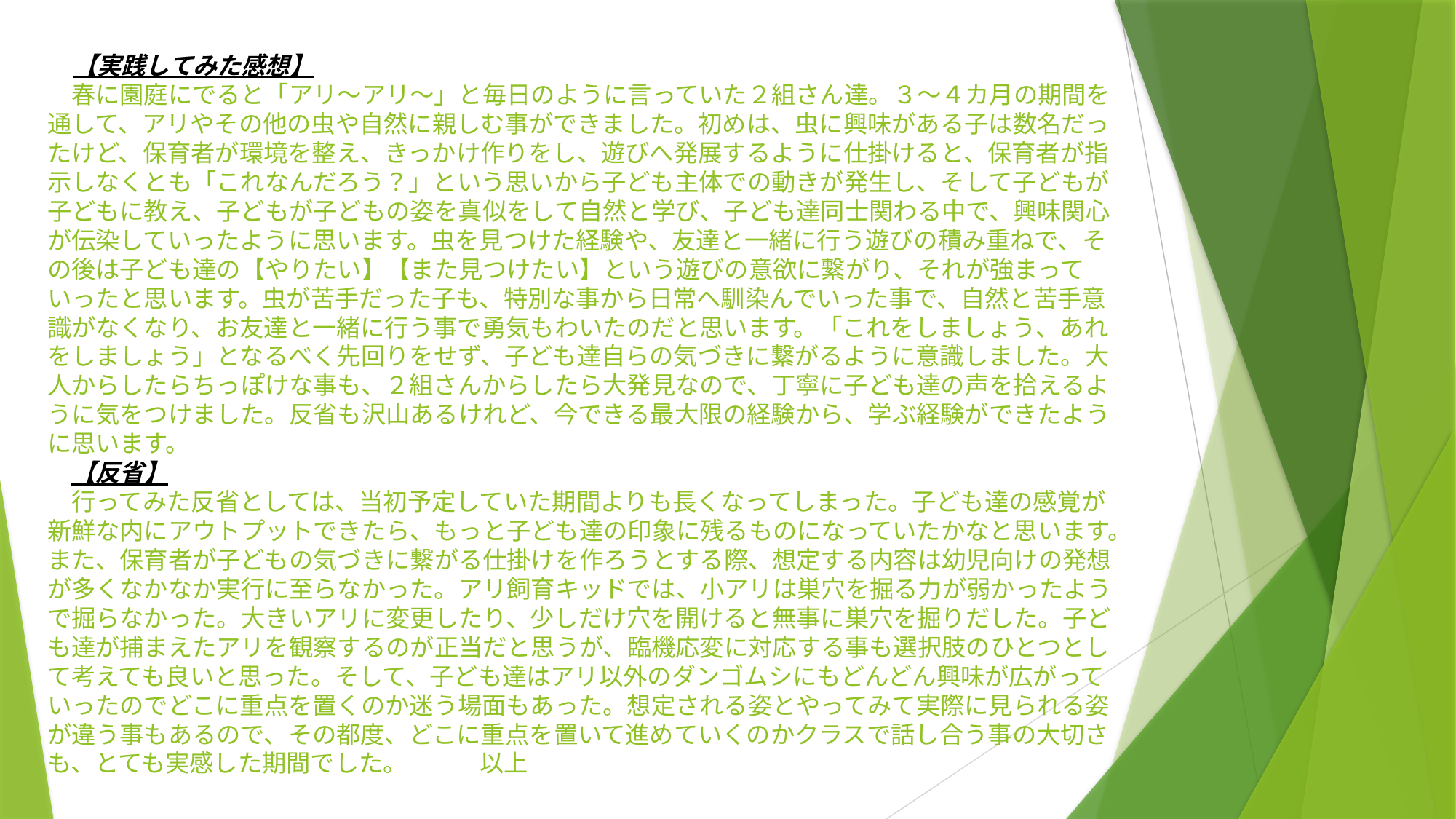

# 【実践してみた感想】 　春に園庭にでると「アリ～アリ～」と毎日のように言っていた２組さん達。３～４カ月の期間を通して、アリやその他の虫や自然に親しむ事ができました。初めは、虫に興味がある子は数名だったけど、保育者が環境を整え、きっかけ作りをし、遊びへ発展するように仕掛けると、保育者が指示しなくとも「これなんだろう？」という思いから子ども主体での動きが発生し、そして子どもが子どもに教え、子どもが子どもの姿を真似をして自然と学び、子ども達同士関わる中で、興味関心が伝染していったように思います。虫を見つけた経験や、友達と一緒に行う遊びの積み重ねで、その後は子ども達の【やりたい】【また見つけたい】という遊びの意欲に繋がり、それが強まっていったと思います。虫が苦手だった子も、特別な事から日常へ馴染んでいった事で、自然と苦手意識がなくなり、お友達と一緒に行う事で勇気もわいたのだと思います。「これをしましょう、あれをしましょう」となるべく先回りをせず、子ども達自らの気づきに繋がるように意識しました。大人からしたらちっぽけな事も、２組さんからしたら大発見なので、丁寧に子ども達の声を拾えるように気をつけました。反省も沢山あるけれど、今できる最大限の経験から、学ぶ経験ができたように思います。 　【反省】 　行ってみた反省としては、当初予定していた期間よりも長くなってしまった。子ども達の感覚が新鮮な内にアウトプットできたら、もっと子ども達の印象に残るものになっていたかなと思います。また、保育者が子どもの気づきに繋がる仕掛けを作ろうとする際、想定する内容は幼児向けの発想が多くなかなか実行に至らなかった。アリ飼育キッドでは、小アリは巣穴を掘る力が弱かったようで掘らなかった。大きいアリに変更したり、少しだけ穴を開けると無事に巣穴を掘りだした。子ども達が捕まえたアリを観察するのが正当だと思うが、臨機応変に対応する事も選択肢のひとつとして考えても良いと思った。そして、子ども達はアリ以外のダンゴムシにもどんどん興味が広がっていったのでどこに重点を置くのか迷う場面もあった。想定される姿とやってみて実際に見られる姿が違う事もあるので、その都度、どこに重点を置いて進めていくのかクラスで話し合う事の大切さも、とても実感した期間でした。　　　以上